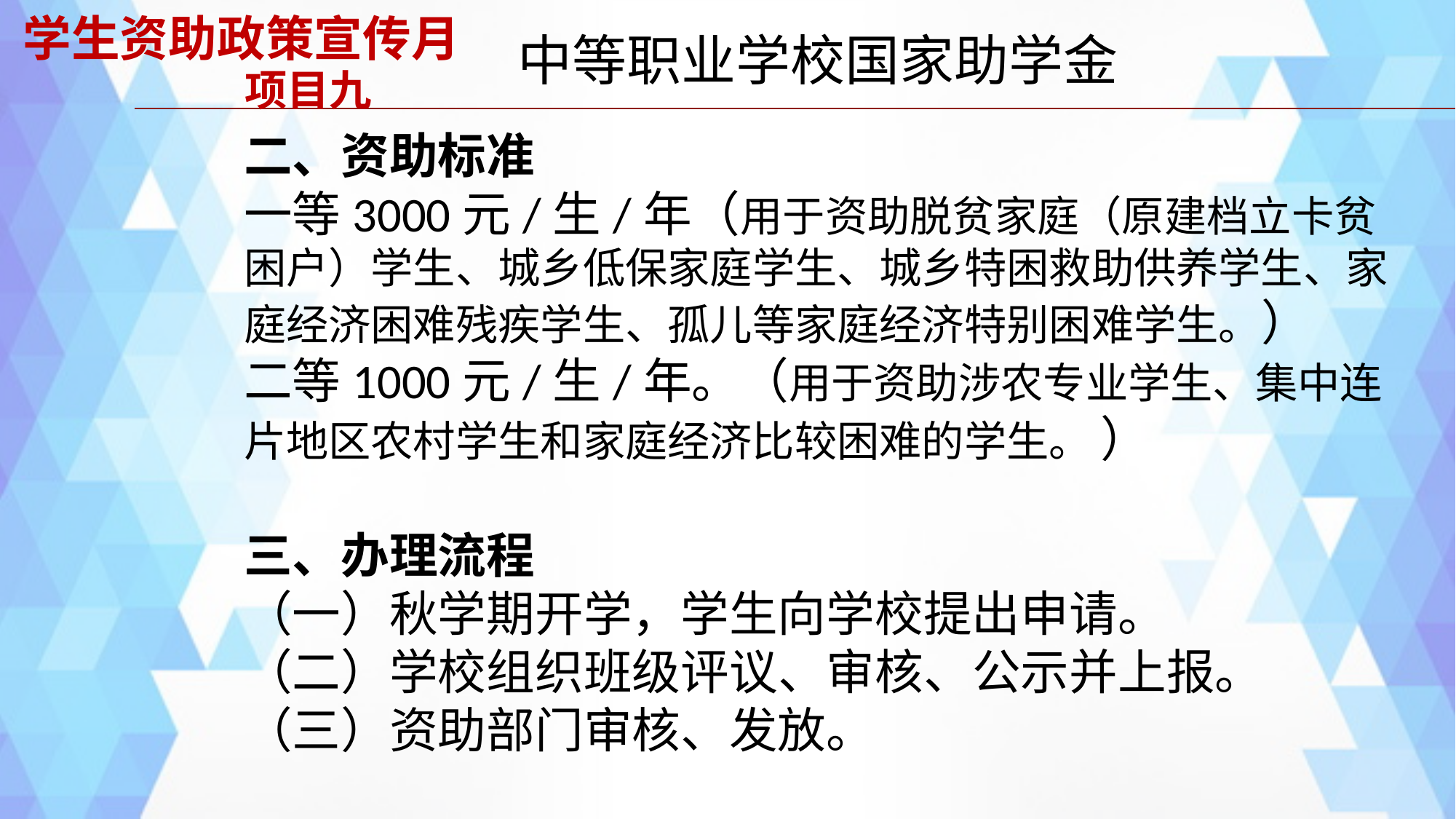

# 学生资助政策宣传月 项目九
   中等职业学校国家助学金

二、资助标准
一等3000元/生/年（用于资助脱贫家庭（原建档立卡贫困户）学生、城乡低保家庭学生、城乡特困救助供养学生、家庭经济困难残疾学生、孤儿等家庭经济特别困难学生。）
二等1000元/生/年。（用于资助涉农专业学生、集中连片地区农村学生和家庭经济比较困难的学生。 ）

三、办理流程
（一）秋学期开学，学生向学校提出申请。
（二）学校组织班级评议、审核、公示并上报。
（三）资助部门审核、发放。